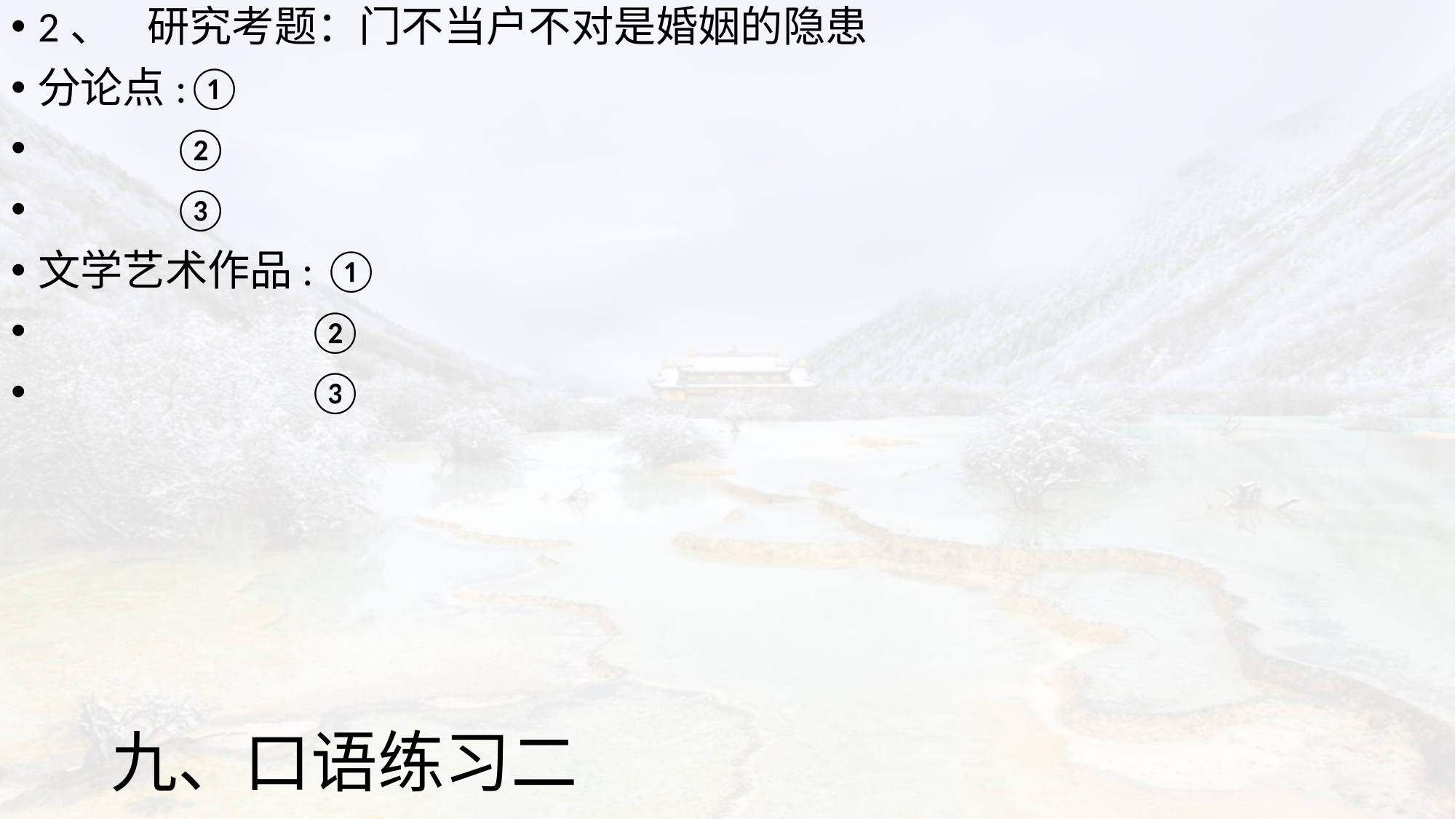

2、	研究考题：门不当户不对是婚姻的隐患
分论点:①
              ②
              ③
文学艺术作品: ①
                            ②
                            ③
# 九、口语练习二